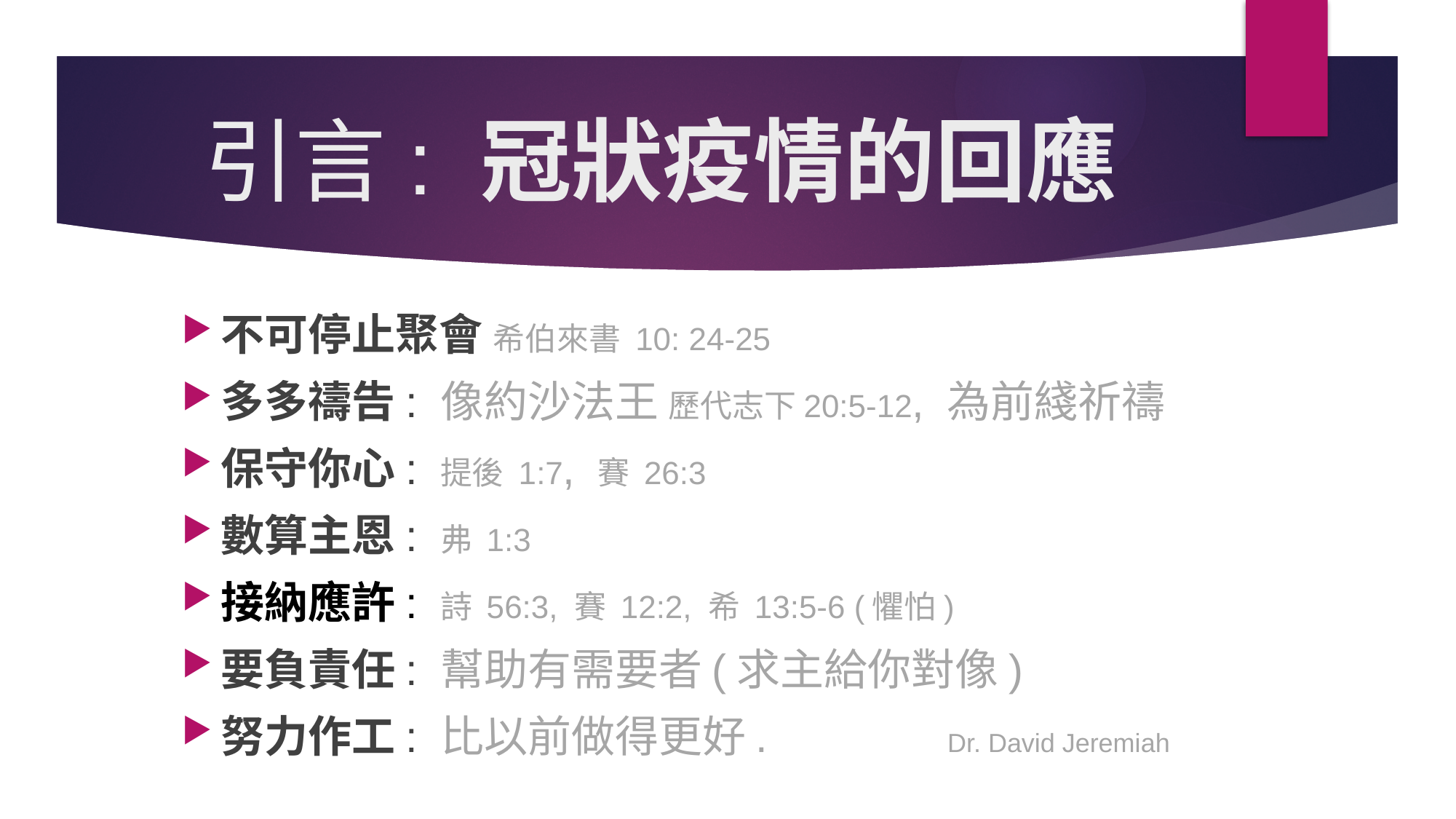

# 引言: 冠狀疫情的回應
不可停止聚會 希伯來書 10: 24-25
多多禱告: 像約沙法王 歷代志下20:5-12, 為前綫祈禱
保守你心: 提後 1:7, 賽 26:3
數算主恩: 弗 1:3
接納應許: 詩 56:3, 賽 12:2, 希 13:5-6 (懼怕)
要負責任: 幫助有需要者(求主給你對像)
努力作工: 比以前做得更好.					        Dr. David Jeremiah